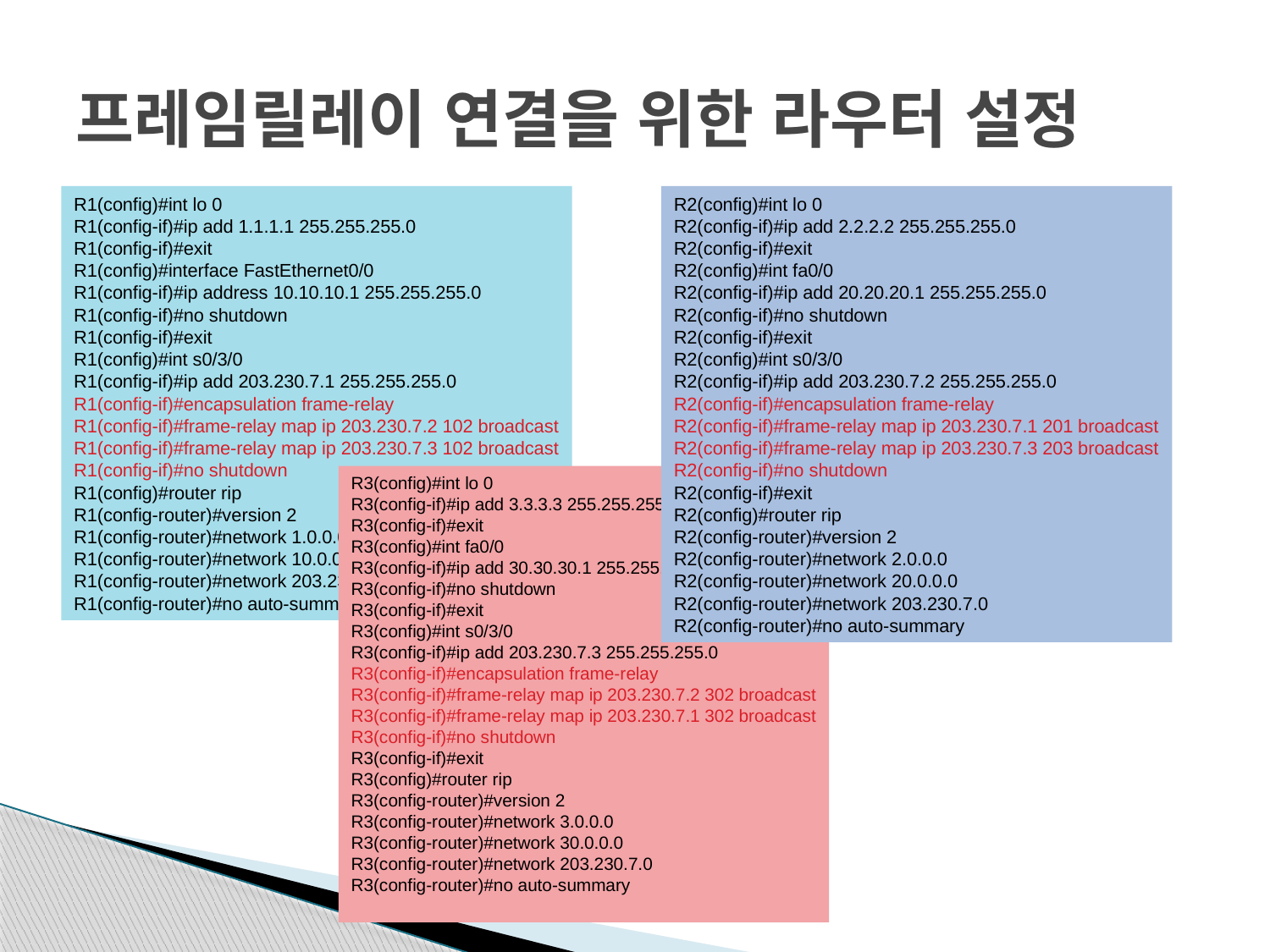

# 프레임릴레이 연결을 위한 라우터 설정
R1(config)#int lo 0
R1(config-if)#ip add 1.1.1.1 255.255.255.0
R1(config-if)#exit
R1(config)#interface FastEthernet0/0
R1(config-if)#ip address 10.10.10.1 255.255.255.0
R1(config-if)#no shutdown
R1(config-if)#exit
R1(config)#int s0/3/0
R1(config-if)#ip add 203.230.7.1 255.255.255.0
R1(config-if)#encapsulation frame-relay
R1(config-if)#frame-relay map ip 203.230.7.2 102 broadcast
R1(config-if)#frame-relay map ip 203.230.7.3 102 broadcast
R1(config-if)#no shutdown
R1(config)#router rip
R1(config-router)#version 2
R1(config-router)#network 1.0.0.0
R1(config-router)#network 10.0.0.0
R1(config-router)#network 203.230.7.0
R1(config-router)#no auto-summary
R2(config)#int lo 0
R2(config-if)#ip add 2.2.2.2 255.255.255.0
R2(config-if)#exit
R2(config)#int fa0/0
R2(config-if)#ip add 20.20.20.1 255.255.255.0
R2(config-if)#no shutdown
R2(config-if)#exit
R2(config)#int s0/3/0
R2(config-if)#ip add 203.230.7.2 255.255.255.0
R2(config-if)#encapsulation frame-relay
R2(config-if)#frame-relay map ip 203.230.7.1 201 broadcast
R2(config-if)#frame-relay map ip 203.230.7.3 203 broadcast
R2(config-if)#no shutdown
R2(config-if)#exit
R2(config)#router rip
R2(config-router)#version 2
R2(config-router)#network 2.0.0.0
R2(config-router)#network 20.0.0.0
R2(config-router)#network 203.230.7.0
R2(config-router)#no auto-summary
R3(config)#int lo 0
R3(config-if)#ip add 3.3.3.3 255.255.255.0
R3(config-if)#exit
R3(config)#int fa0/0
R3(config-if)#ip add 30.30.30.1 255.255.255.0
R3(config-if)#no shutdown
R3(config-if)#exit
R3(config)#int s0/3/0
R3(config-if)#ip add 203.230.7.3 255.255.255.0
R3(config-if)#encapsulation frame-relay
R3(config-if)#frame-relay map ip 203.230.7.2 302 broadcast
R3(config-if)#frame-relay map ip 203.230.7.1 302 broadcast
R3(config-if)#no shutdown
R3(config-if)#exit
R3(config)#router rip
R3(config-router)#version 2
R3(config-router)#network 3.0.0.0
R3(config-router)#network 30.0.0.0
R3(config-router)#network 203.230.7.0
R3(config-router)#no auto-summary